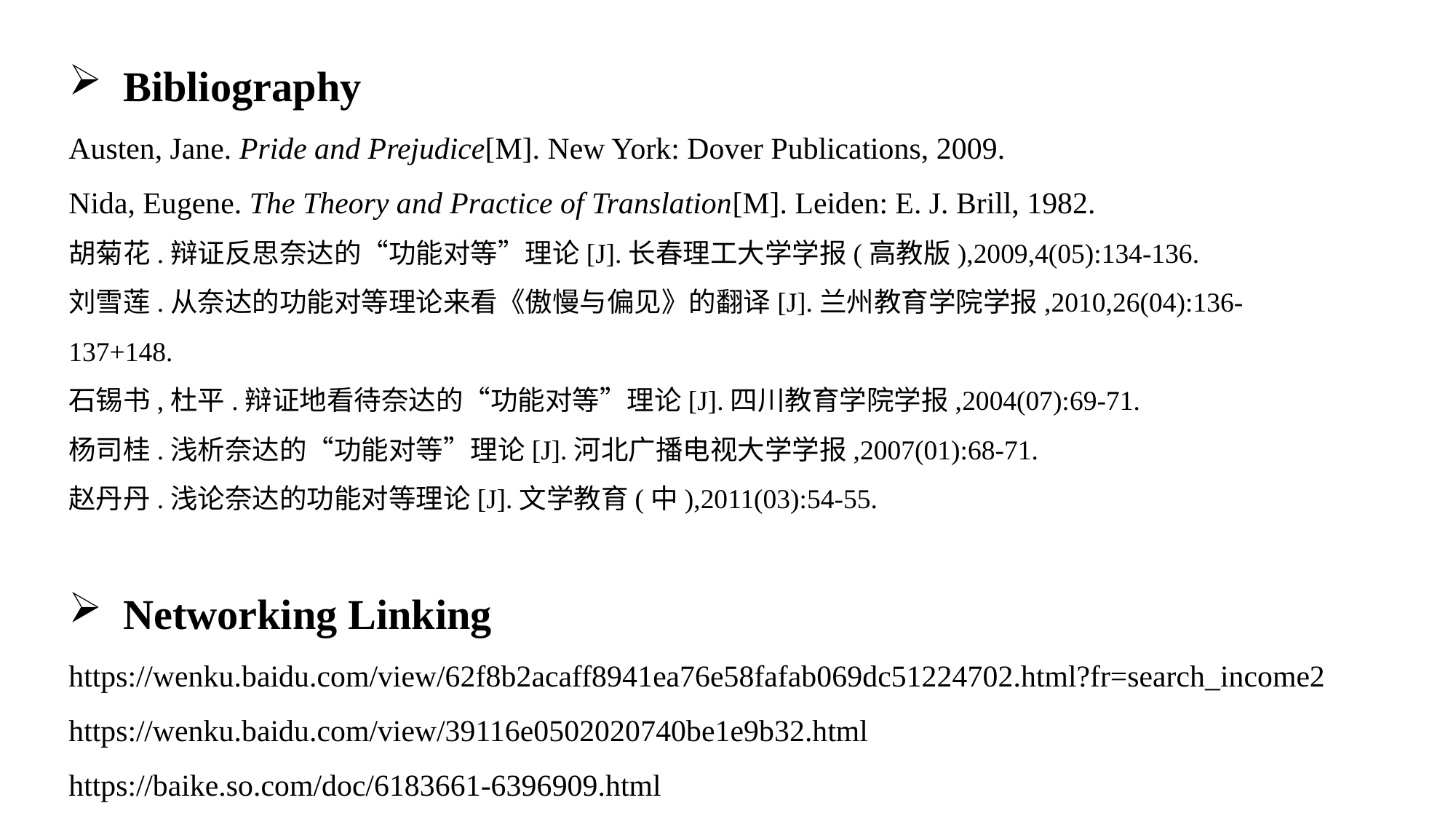

Bibliography
Austen, Jane. Pride and Prejudice[M]. New York: Dover Publications, 2009.
Nida, Eugene. The Theory and Practice of Translation[M]. Leiden: E. J. Brill, 1982.
胡菊花.辩证反思奈达的“功能对等”理论[J].长春理工大学学报(高教版),2009,4(05):134-136.
刘雪莲.从奈达的功能对等理论来看《傲慢与偏见》的翻译[J].兰州教育学院学报,2010,26(04):136-137+148.
石锡书,杜平.辩证地看待奈达的“功能对等”理论[J].四川教育学院学报,2004(07):69-71.
杨司桂.浅析奈达的“功能对等”理论[J].河北广播电视大学学报,2007(01):68-71.
赵丹丹.浅论奈达的功能对等理论[J].文学教育(中),2011(03):54-55.

Networking Linking
https://wenku.baidu.com/view/62f8b2acaff8941ea76e58fafab069dc51224702.html?fr=search_income2
https://wenku.baidu.com/view/39116e0502020740be1e9b32.html
https://baike.so.com/doc/6183661-6396909.html